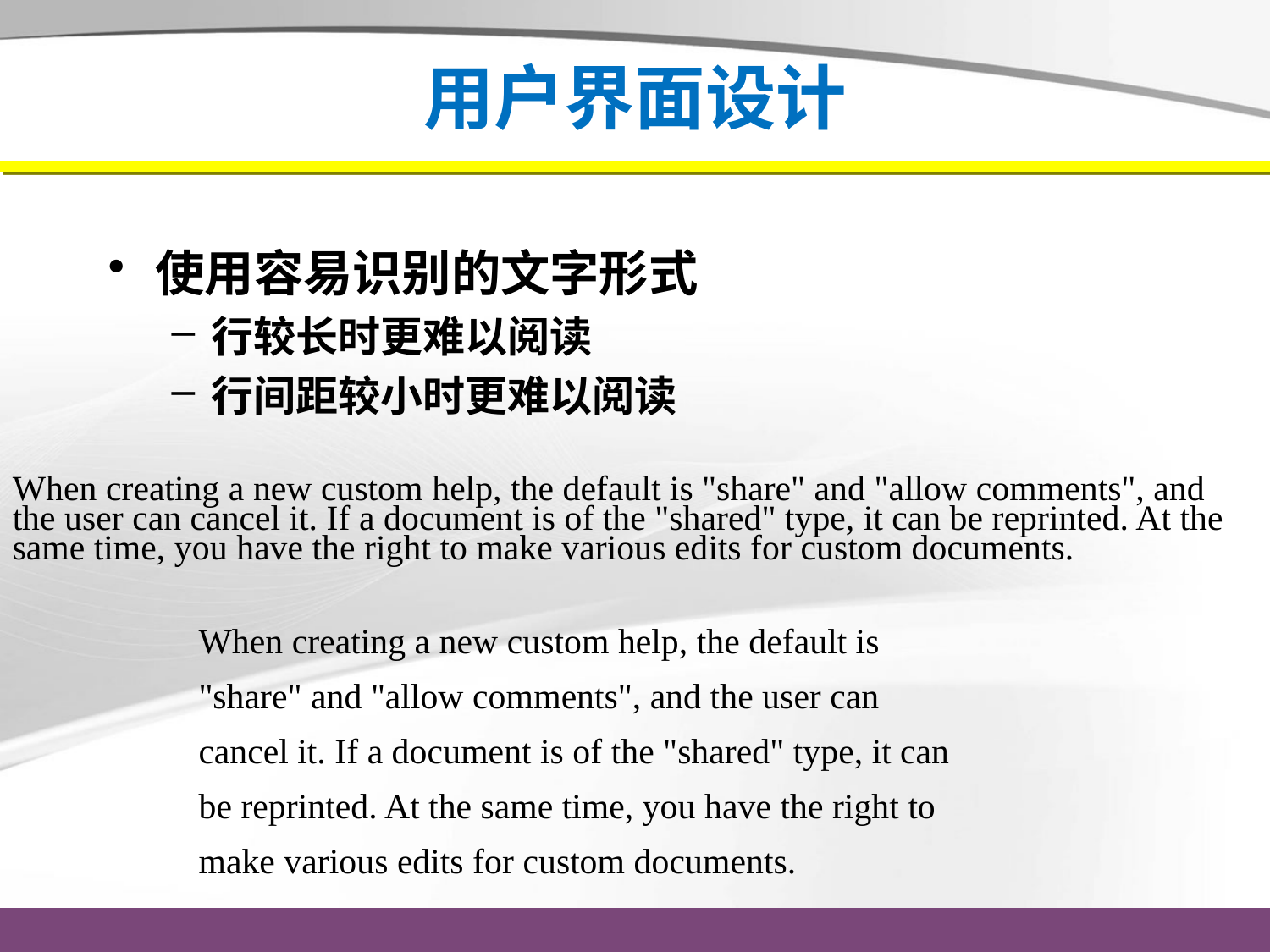

# 用户界面设计
使用容易识别的文字形式
行较长时更难以阅读
行间距较小时更难以阅读
When creating a new custom help, the default is "share" and "allow comments", and the user can cancel it. If a document is of the "shared" type, it can be reprinted. At the same time, you have the right to make various edits for custom documents.
When creating a new custom help, the default is "share" and "allow comments", and the user can cancel it. If a document is of the "shared" type, it can be reprinted. At the same time, you have the right to make various edits for custom documents.